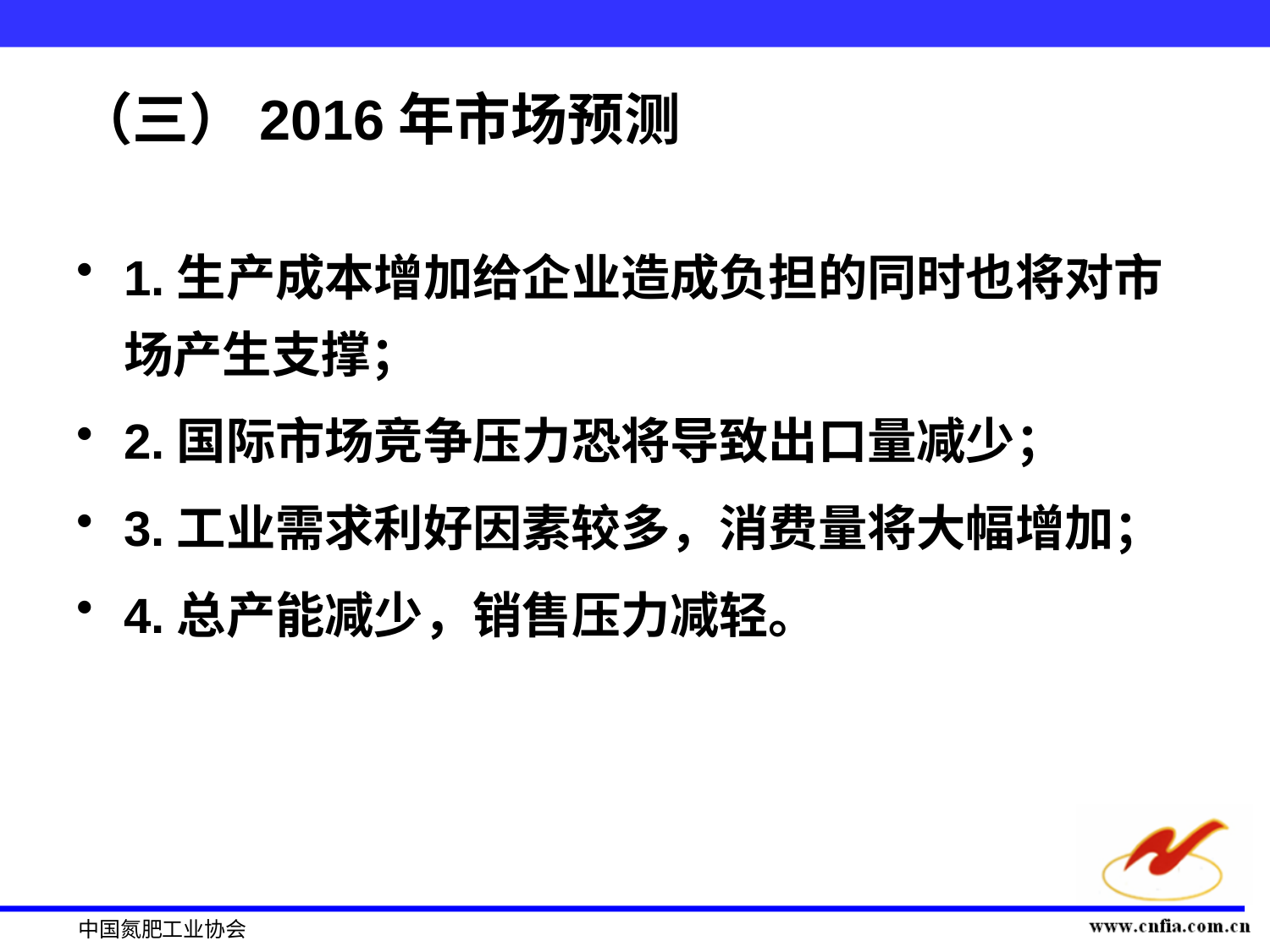

# （三）2016年市场预测
1.生产成本增加给企业造成负担的同时也将对市场产生支撑；
2.国际市场竞争压力恐将导致出口量减少；
3.工业需求利好因素较多，消费量将大幅增加；
4.总产能减少，销售压力减轻。